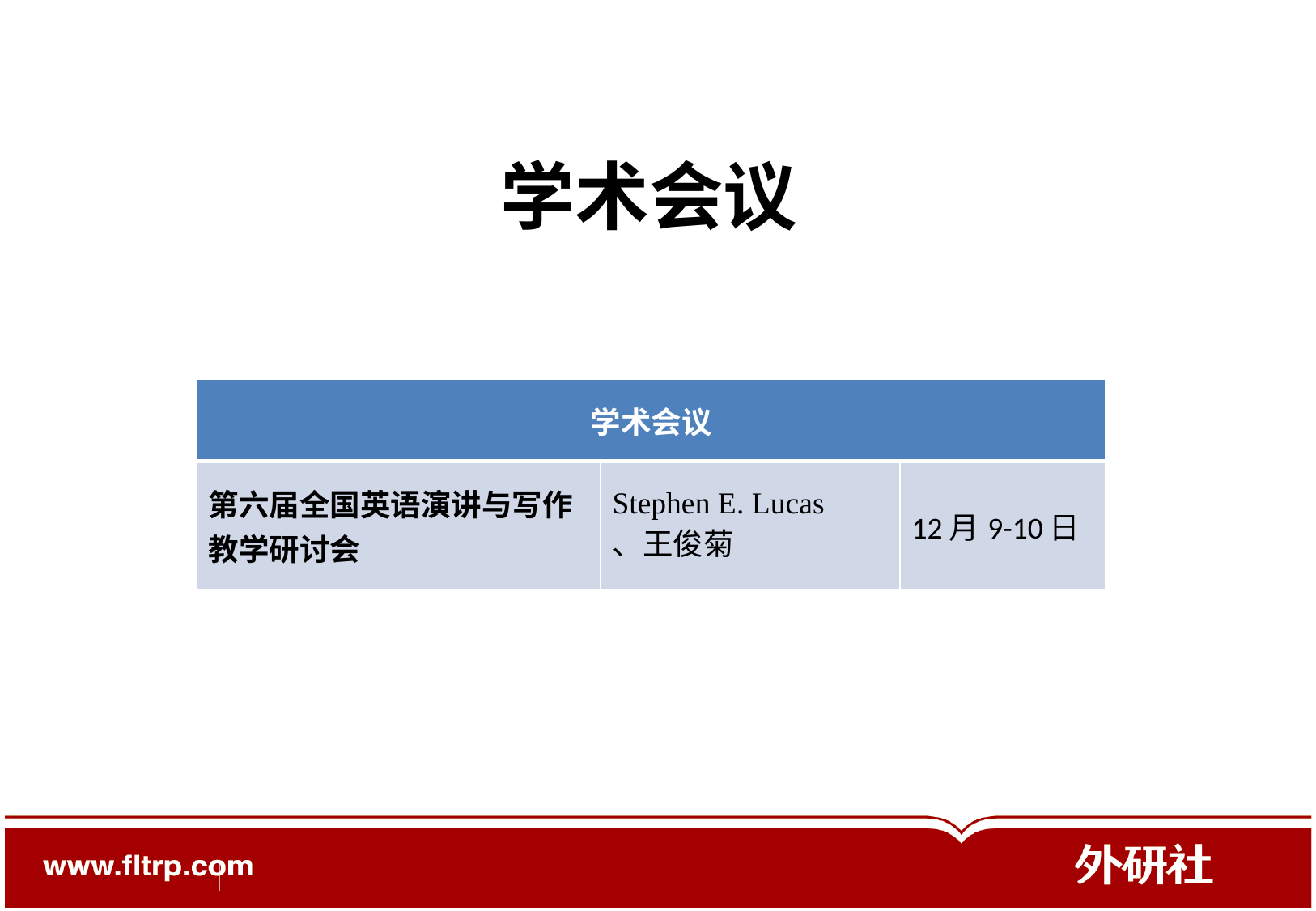

01
# 学术会议
| 学术会议 |  |  |
| --- | --- | --- |
| 第六届全国英语演讲与写作教学研讨会 | Stephen E. Lucas 、王俊菊 | 12月9-10日 |